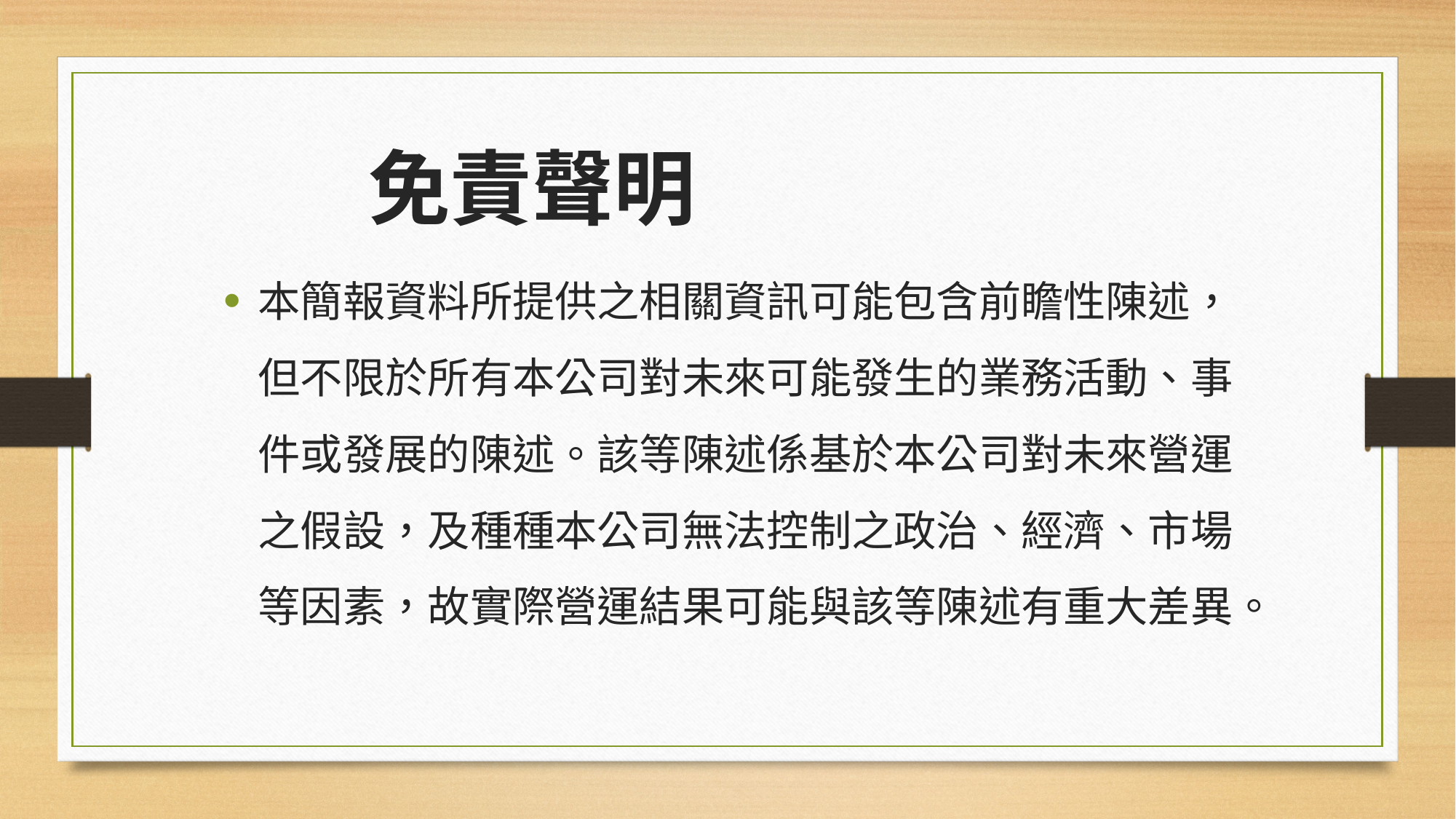

免責聲明
本簡報資料所提供之相關資訊可能包含前瞻性陳述，但不限於所有本公司對未來可能發生的業務活動、事件或發展的陳述。該等陳述係基於本公司對未來營運之假設，及種種本公司無法控制之政治、經濟、市場等因素，故實際營運結果可能與該等陳述有重大差異。